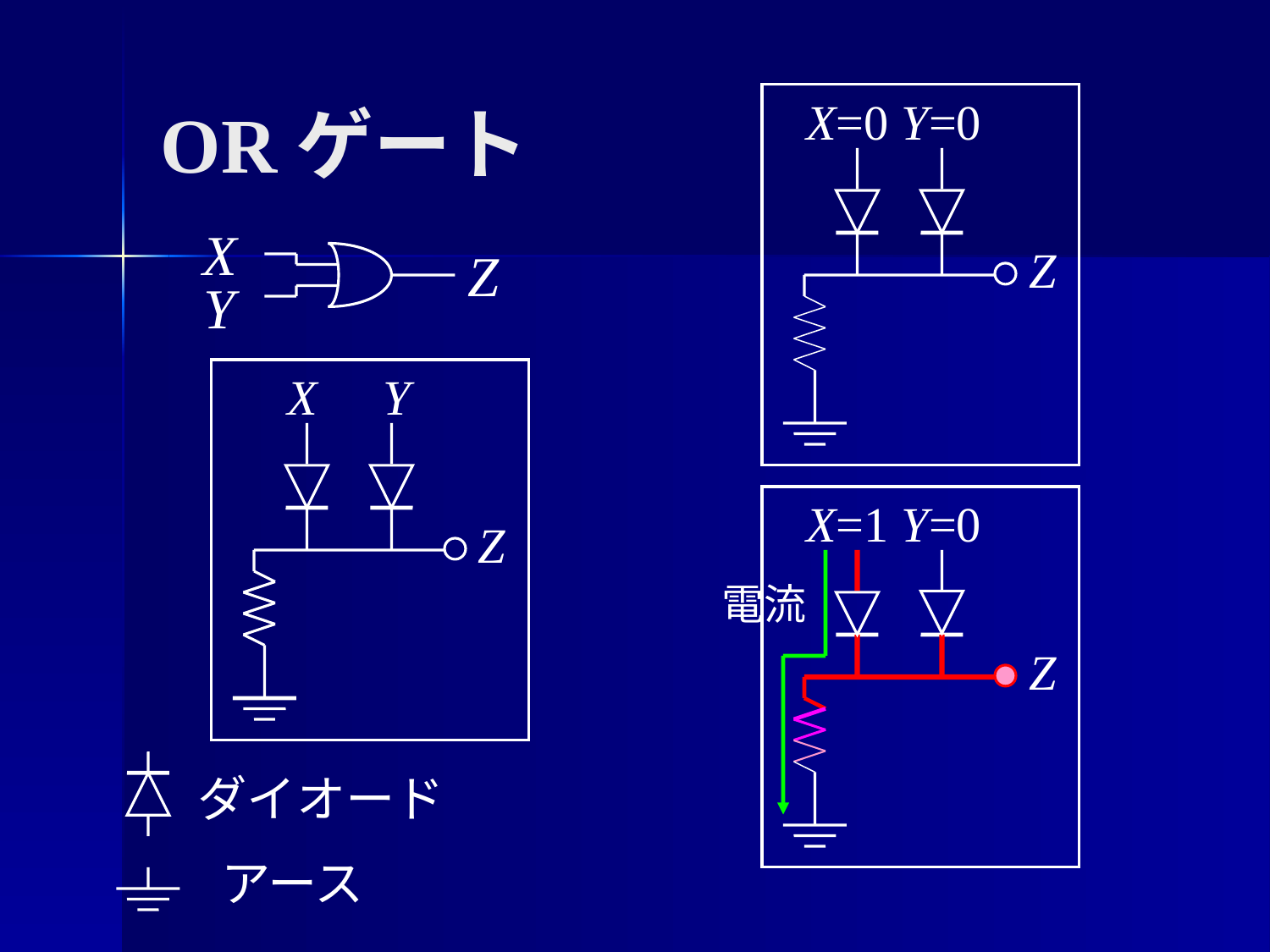

# ORゲート

X=0
Y=0

Z

X
Z

Y

X
Y

X=1
Y=0

Z

Z

電流

ダイオード

アース